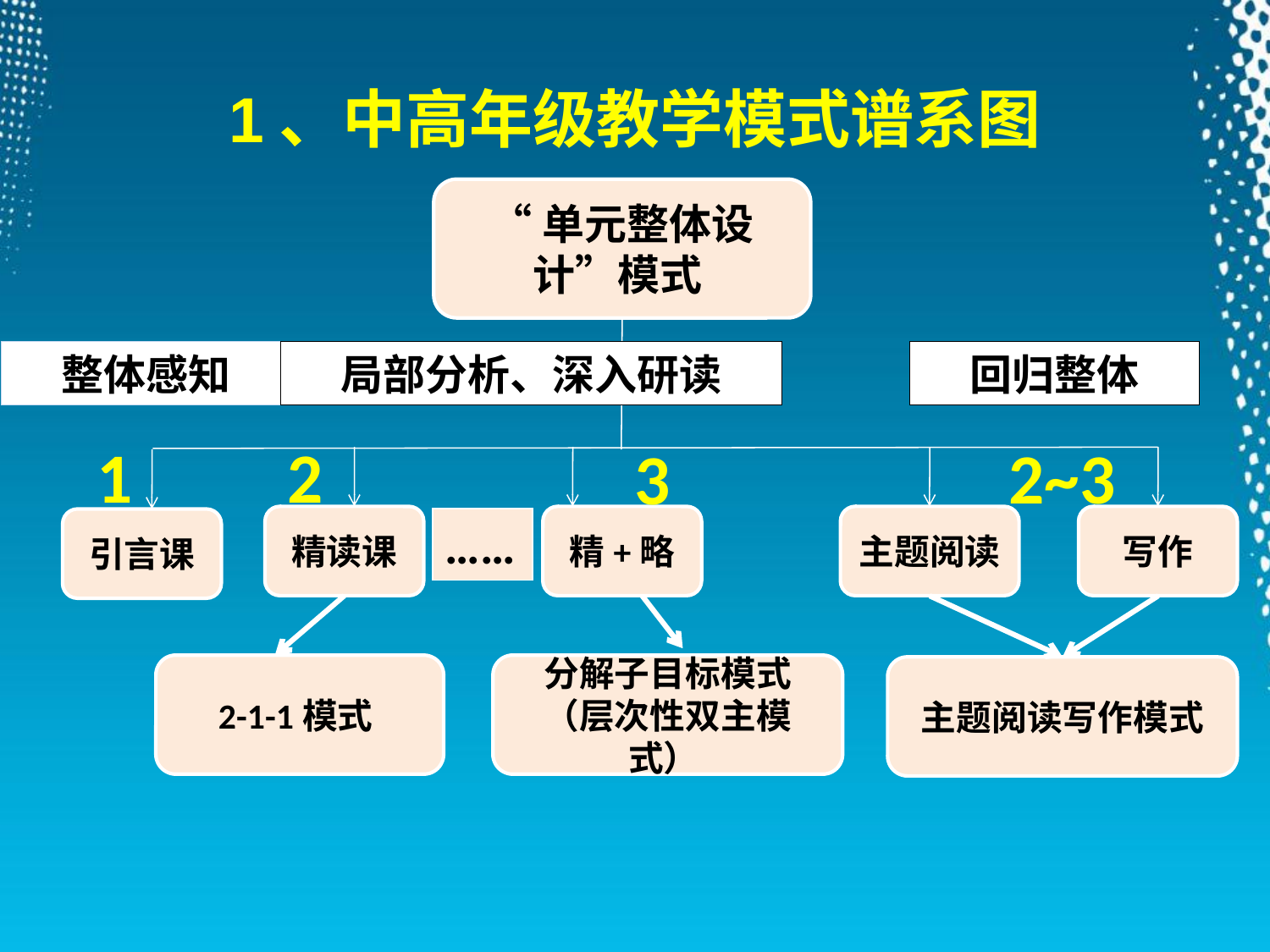

# 1、中高年级教学模式谱系图
“单元整体设计”模式
整体感知
局部分析、深入研读
回归整体
1
2
2~3
3
精读课
精+略
主题阅读
写作
……
引言课
2-1-1模式
分解子目标模式
（层次性双主模式）
主题阅读写作模式